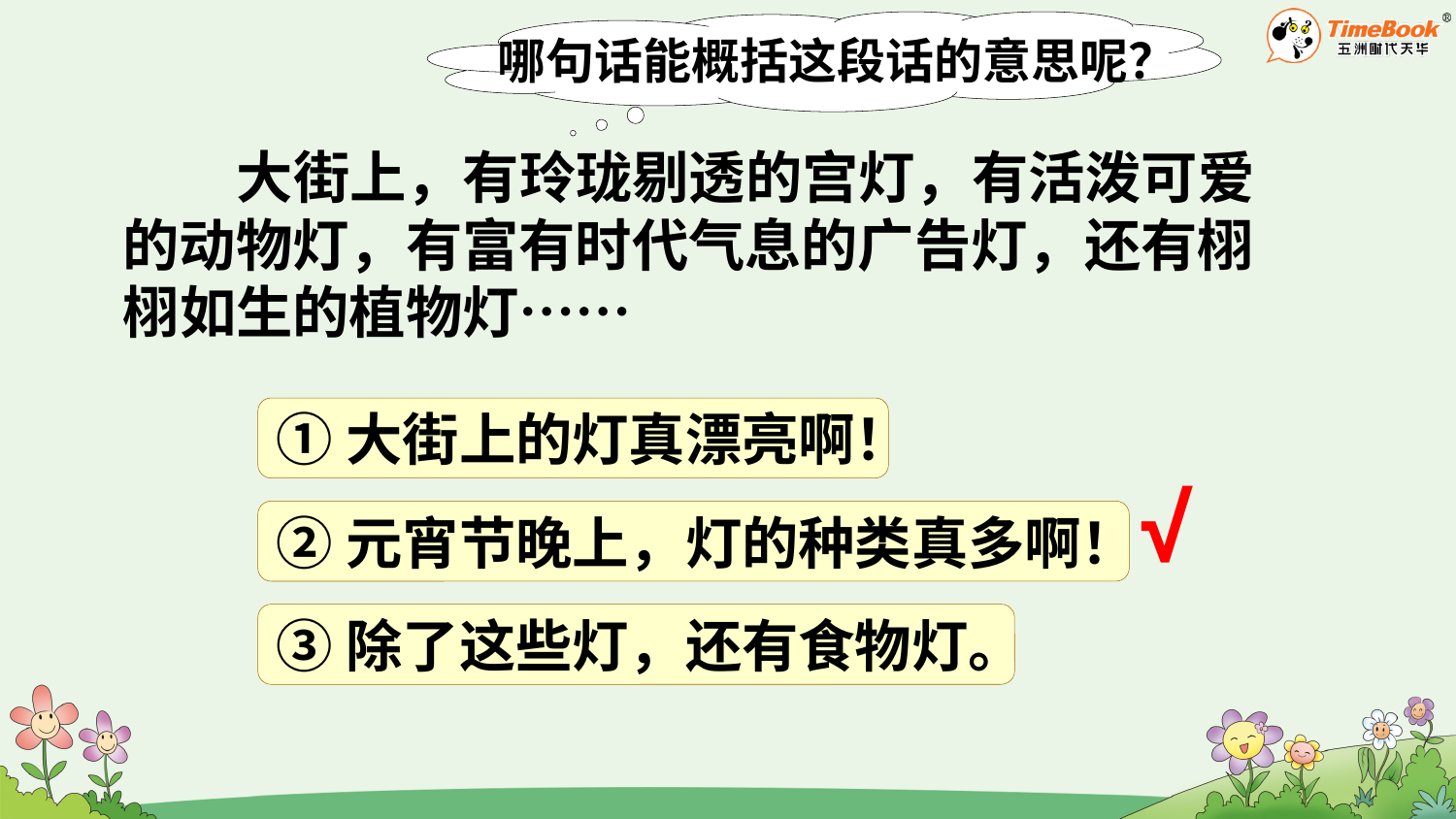

哪句话能概括这段话的意思呢？
大街上，有玲珑剔透的宫灯，有活泼可爱的动物灯，有富有时代气息的广告灯，还有栩栩如生的植物灯……
①大街上的灯真漂亮啊！
√
②元宵节晚上，灯的种类真多啊！
③除了这些灯，还有食物灯。